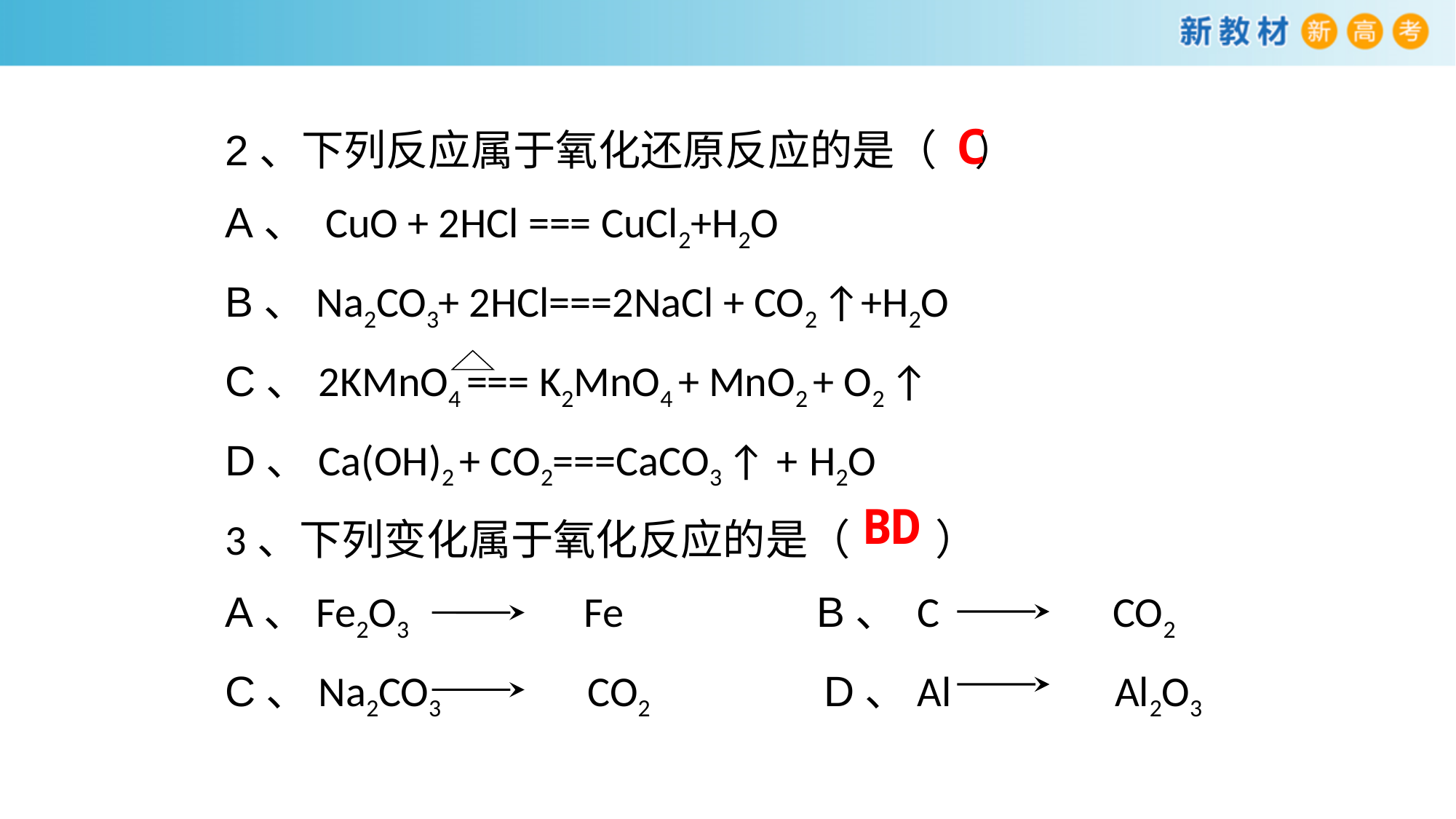

C
2、下列反应属于氧化还原反应的是（    ）
A、 CuO + 2HCl === CuCl2+H2O
B、Na2CO3+ 2HCl===2NaCl + CO2 ↑+H2O
C、2KMnO4 === K2MnO4 + MnO2 + O2 ↑
D、Ca(OH)2 + CO2===CaCO3 ↑  +  H2O
3、下列变化属于氧化反应的是（         ）
A、Fe2O3                               Fe                    B、 C                  CO2
C、Na2CO3                          CO2                  D、Al                 Al2O3

BD